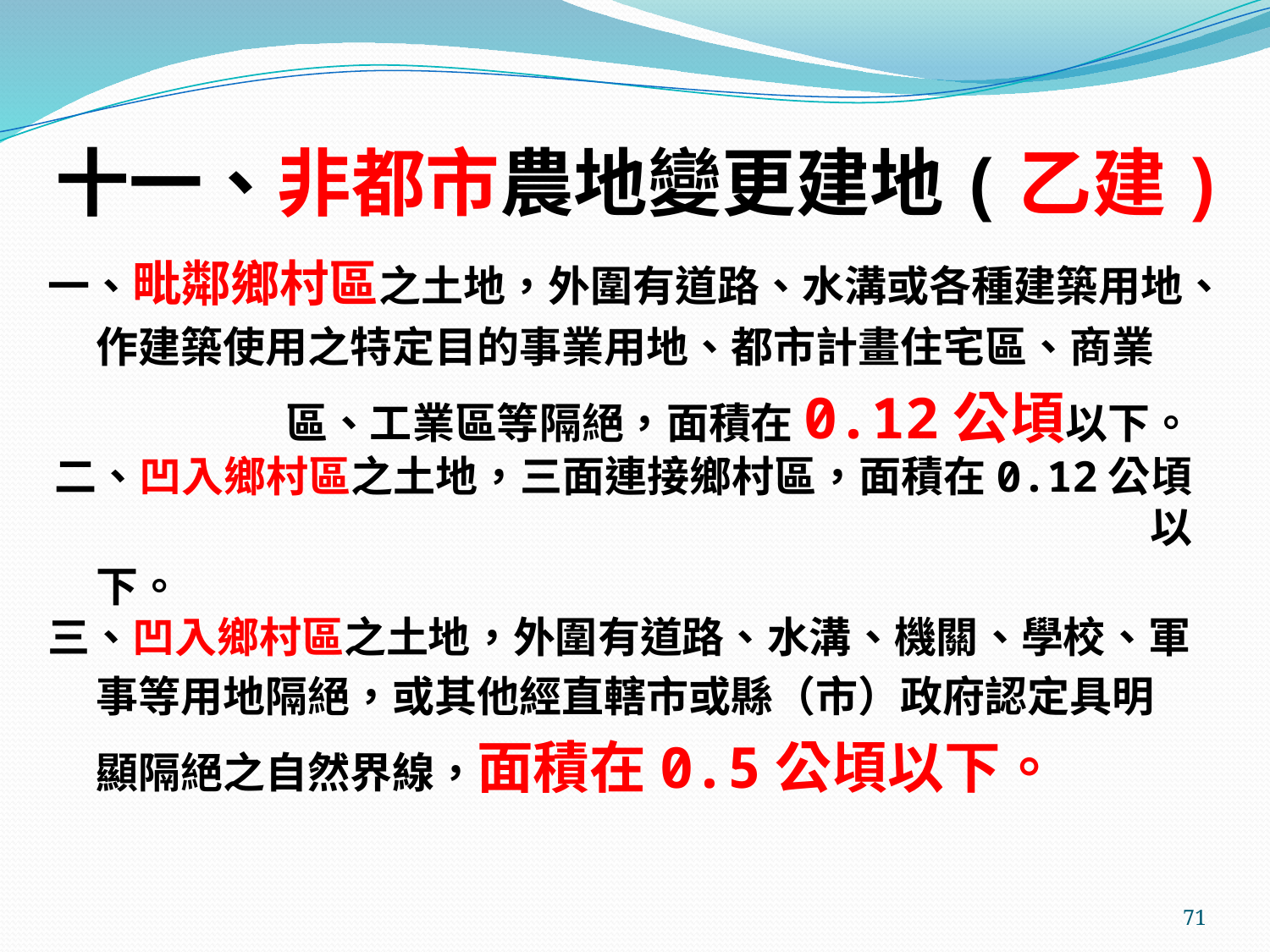

# 十一、非都市農地變更建地(乙建)
一、毗鄰鄉村區之土地，外圍有道路、水溝或各種建築用地、
    作建築使用之特定目的事業用地、都市計畫住宅區、商業
    區、工業區等隔絕，面積在0.12公頃以下。
二、凹入鄉村區之土地，三面連接鄉村區，面積在0.12公頃以
    下。
三、凹入鄉村區之土地，外圍有道路、水溝、機關、學校、軍
    事等用地隔絕，或其他經直轄市或縣（市）政府認定具明
    顯隔絕之自然界線，面積在0.5公頃以下。
71